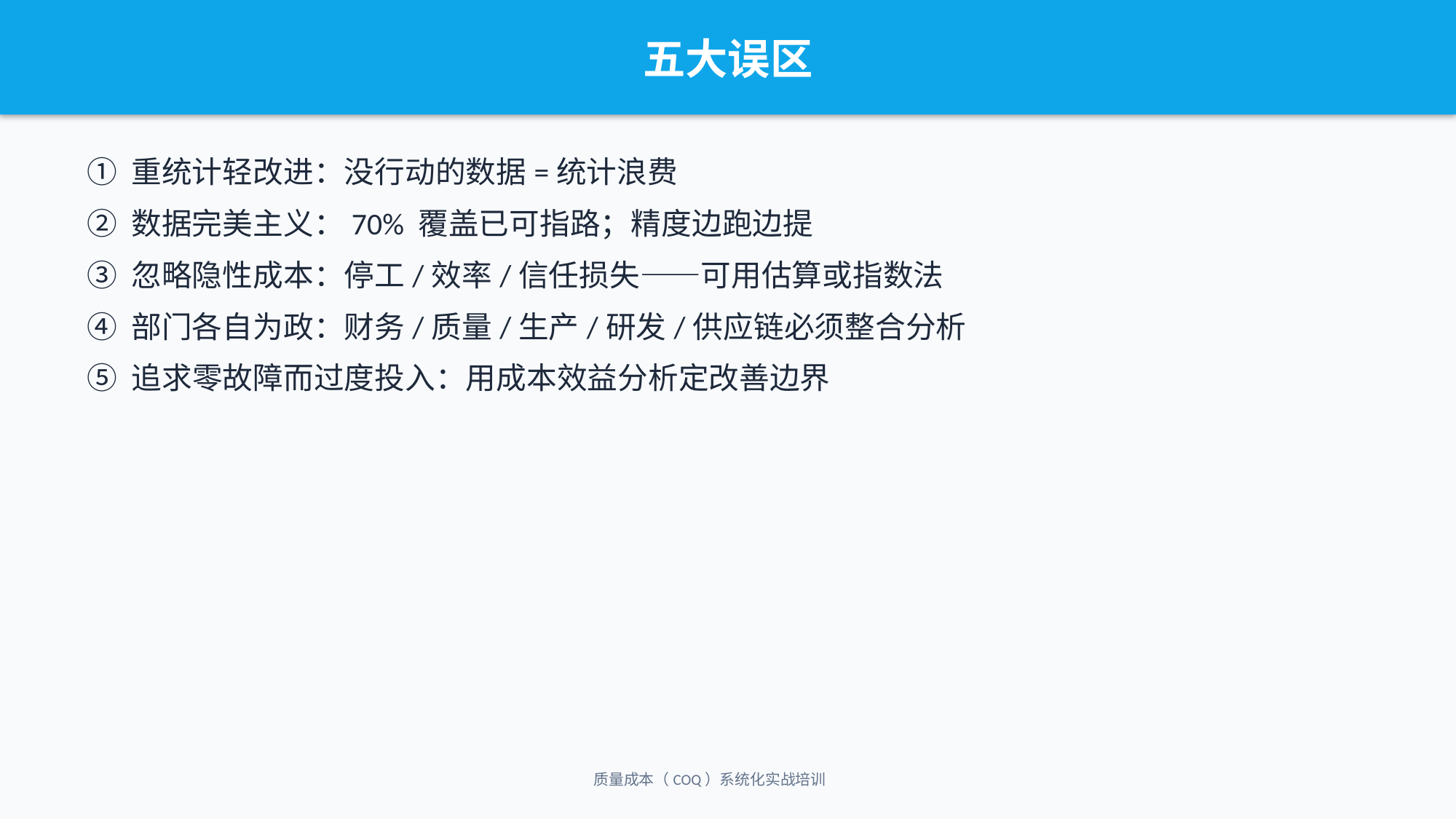

五大误区
① 重统计轻改进：没行动的数据=统计浪费
② 数据完美主义：70% 覆盖已可指路；精度边跑边提
③ 忽略隐性成本：停工/效率/信任损失——可用估算或指数法
④ 部门各自为政：财务/质量/生产/研发/供应链必须整合分析
⑤ 追求零故障而过度投入：用成本效益分析定改善边界
质量成本（COQ）系统化实战培训